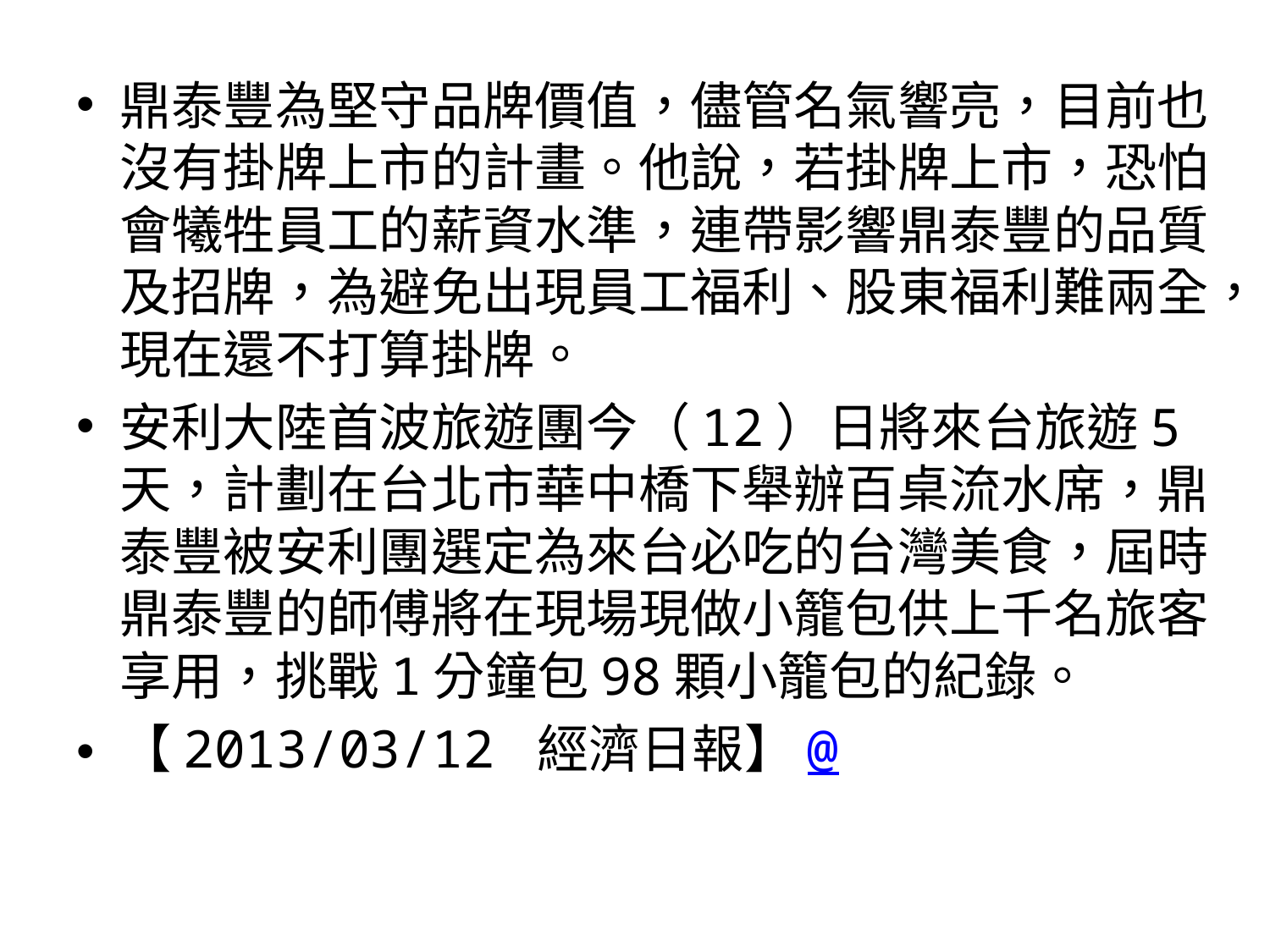

鼎泰豐為堅守品牌價值，儘管名氣響亮，目前也沒有掛牌上市的計畫。他說，若掛牌上市，恐怕會犧牲員工的薪資水準，連帶影響鼎泰豐的品質及招牌，為避免出現員工福利、股東福利難兩全，現在還不打算掛牌。
安利大陸首波旅遊團今（12）日將來台旅遊5天，計劃在台北市華中橋下舉辦百桌流水席，鼎泰豐被安利團選定為來台必吃的台灣美食，屆時鼎泰豐的師傅將在現場現做小籠包供上千名旅客享用，挑戰1分鐘包98顆小籠包的紀錄。
【2013/03/12 經濟日報】@